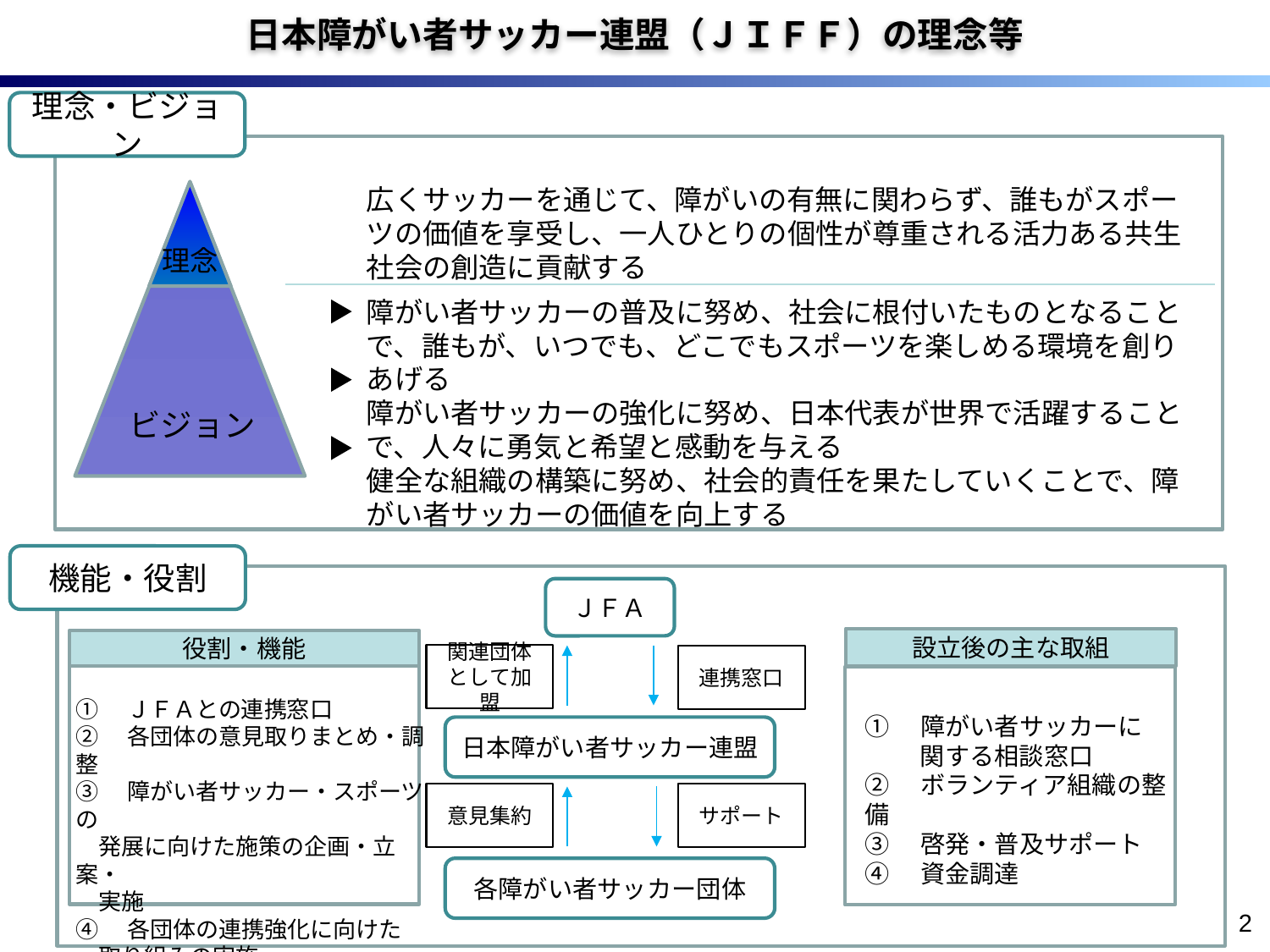

日本障がい者サッカー連盟（ＪＩＦＦ）の理念等

理念・ビジョン

広くサッカーを通じて、障がいの有無に関わらず、誰もがスポーツの価値を享受し、一人ひとりの個性が尊重される活力ある共生社会の創造に貢献する

理念
障がい者サッカーの普及に努め、社会に根付いたものとなることで、誰もが、いつでも、どこでもスポーツを楽しめる環境を創りあげる
障がい者サッカーの強化に努め、日本代表が世界で活躍することで、人々に勇気と希望と感動を与える
健全な組織の構築に努め、社会的責任を果たしていくことで、障がい者サッカーの価値を向上する

ビジョン

機能・役割

ＪＦＡ
設立後の主な取組
役割・機能
関連団体
として加盟
連携窓口

①　ＪＦＡとの連携窓口
②　各団体の意見取りまとめ・調整
③　障がい者サッカー・スポーツの
　発展に向けた施策の企画・立案・
　実施
④　各団体の連携強化に向けた
　取り組みの実施
①　障がい者サッカーに
　　 関する相談窓口
②　ボランティア組織の整備
③　啓発・普及サポート
④　資金調達
日本障がい者サッカー連盟
意見集約
サポート
各障がい者サッカー団体
2